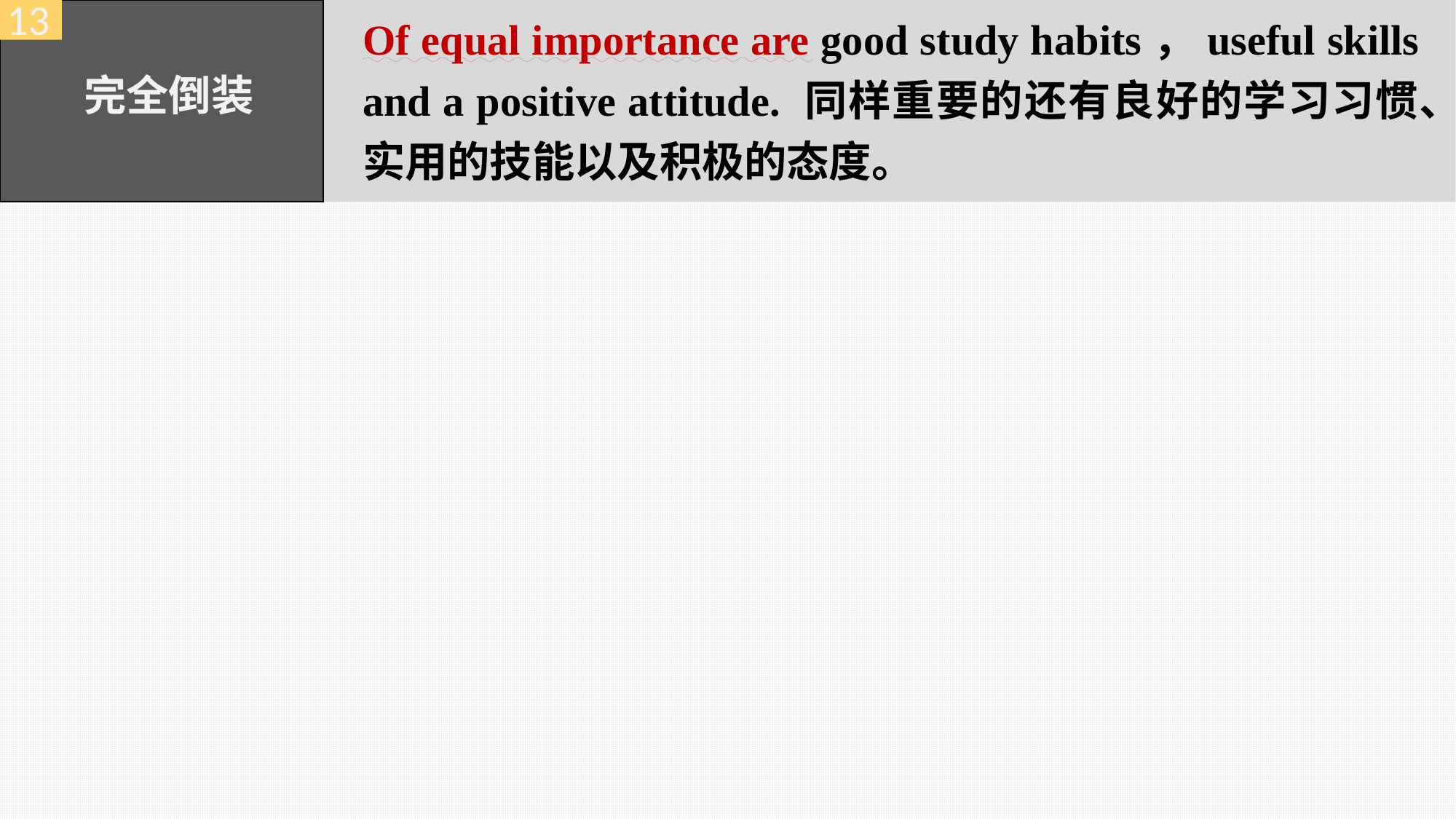

13
Of equal importance are good study habits，useful skills and a positive attitude. 同样重要的还有良好的学习习惯、实用的技能以及积极的态度。

完全倒装